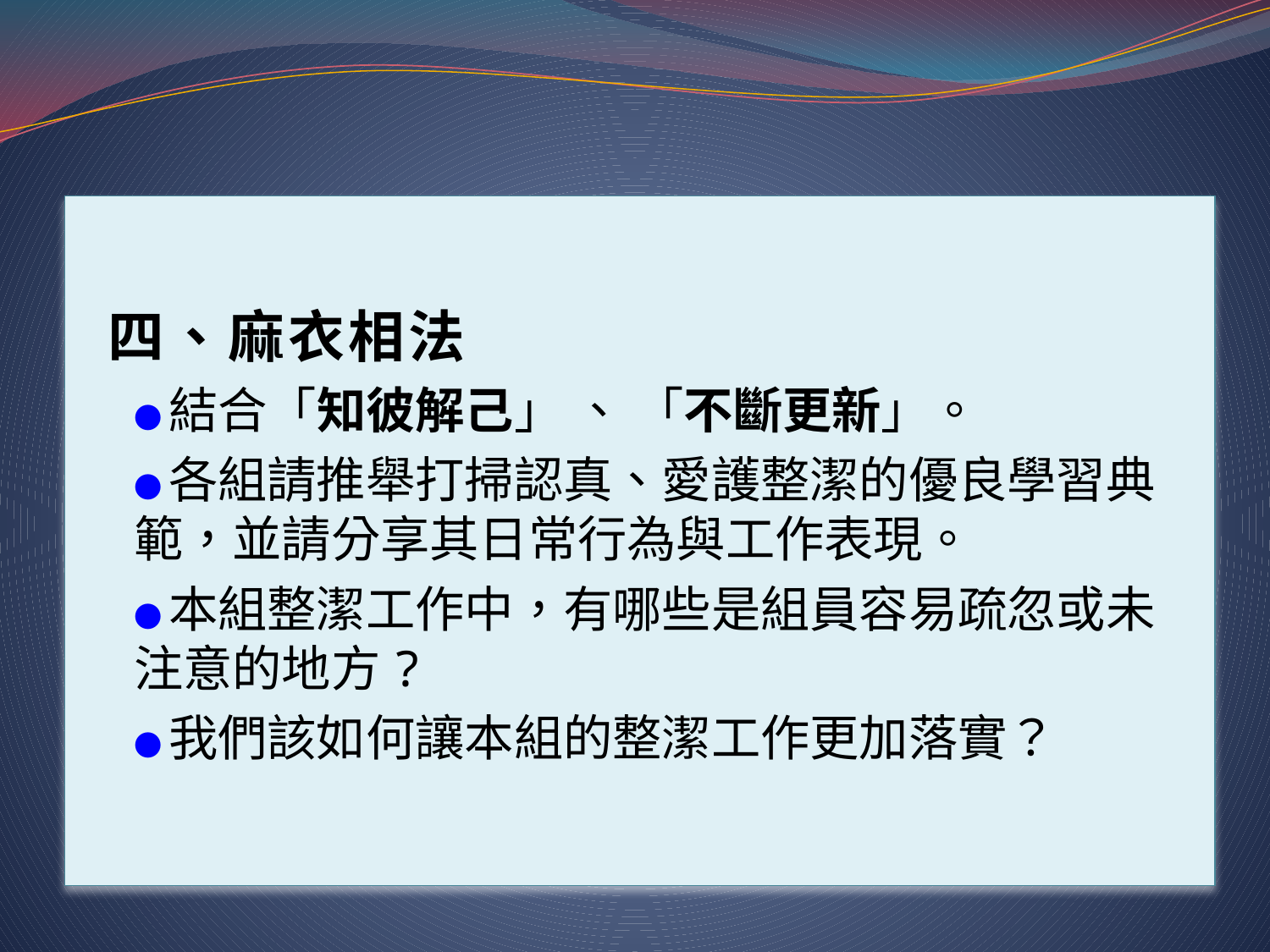

#

四、麻衣相法
●結合「知彼解己」 、 「不斷更新」。
●各組請推舉打掃認真、愛護整潔的優良學習典
範，並請分享其日常行為與工作表現。
●本組整潔工作中，有哪些是組員容易疏忽或未
注意的地方?
●我們該如何讓本組的整潔工作更加落實？